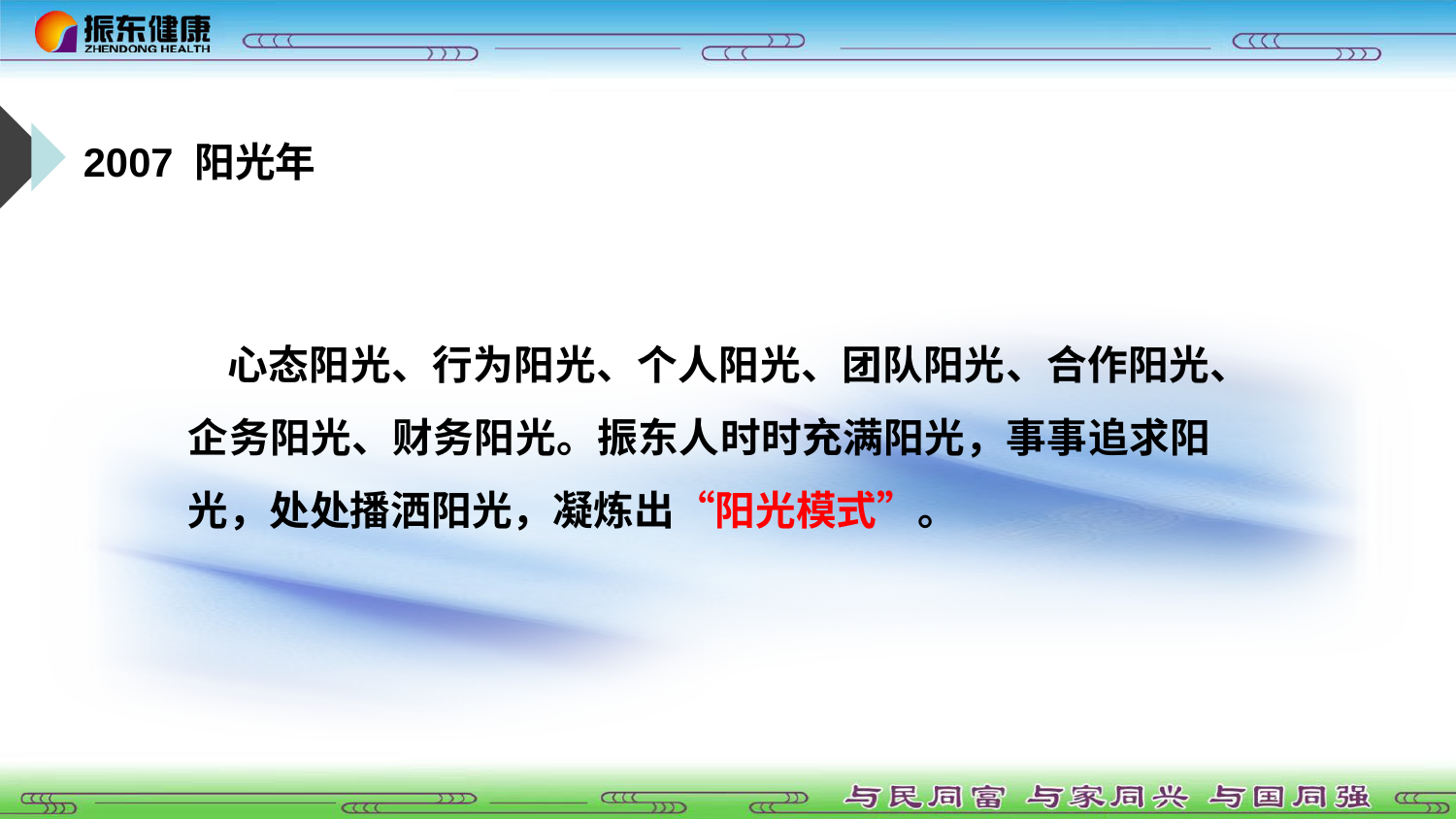

2007 阳光年

   心态阳光、行为阳光、个人阳光、团队阳光、合作阳光、企务阳光、财务阳光。振东人时时充满阳光，事事追求阳光，处处播洒阳光，凝炼出“阳光模式”。